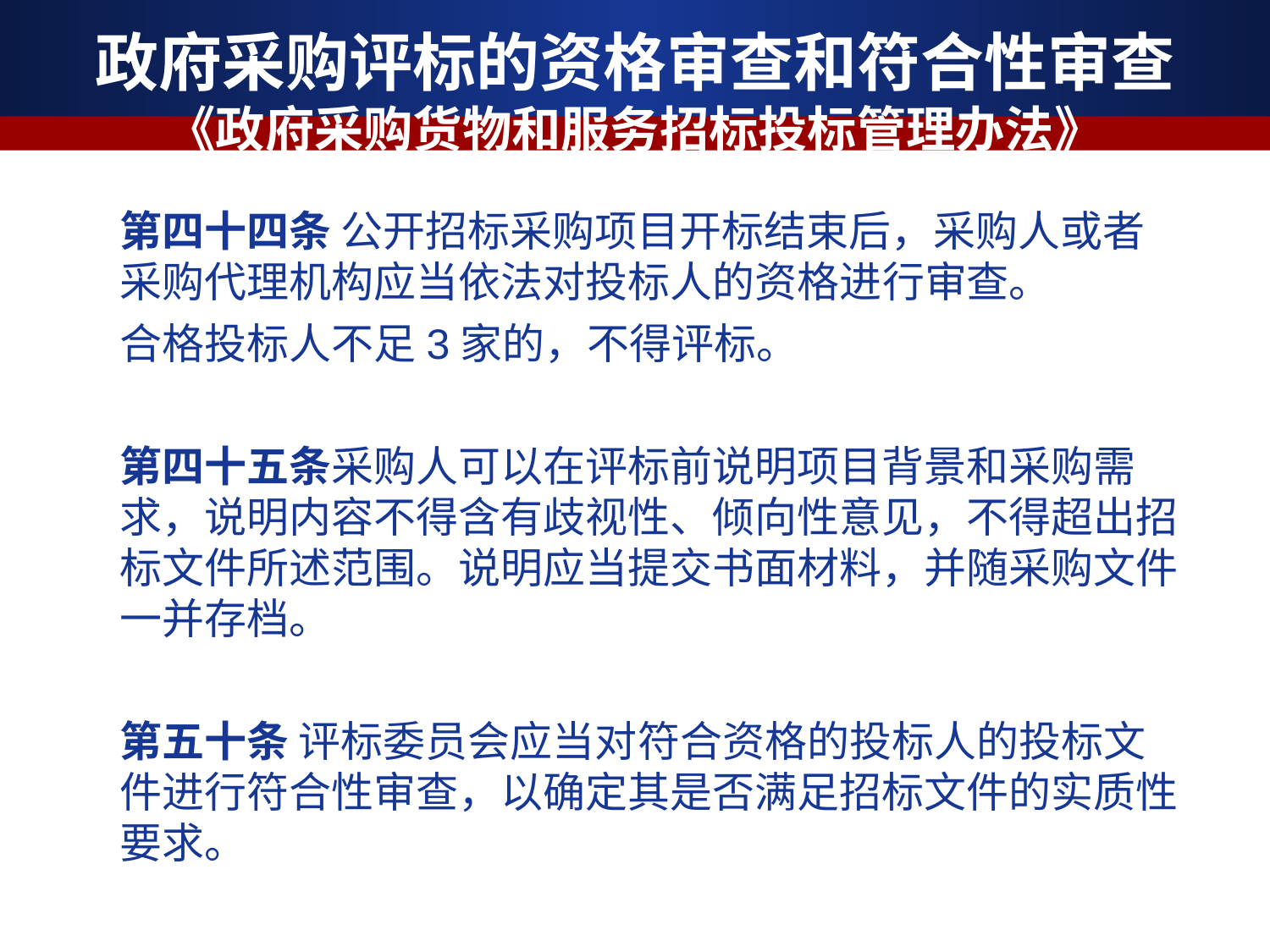

政府采购评标的资格审查和符合性审查
《政府采购货物和服务招标投标管理办法》
第四十四条 公开招标采购项目开标结束后，采购人或者采购代理机构应当依法对投标人的资格进行审查。
合格投标人不足3家的，不得评标。

第四十五条采购人可以在评标前说明项目背景和采购需求，说明内容不得含有歧视性、倾向性意见，不得超出招标文件所述范围。说明应当提交书面材料，并随采购文件一并存档。

第五十条 评标委员会应当对符合资格的投标人的投标文件进行符合性审查，以确定其是否满足招标文件的实质性要求。